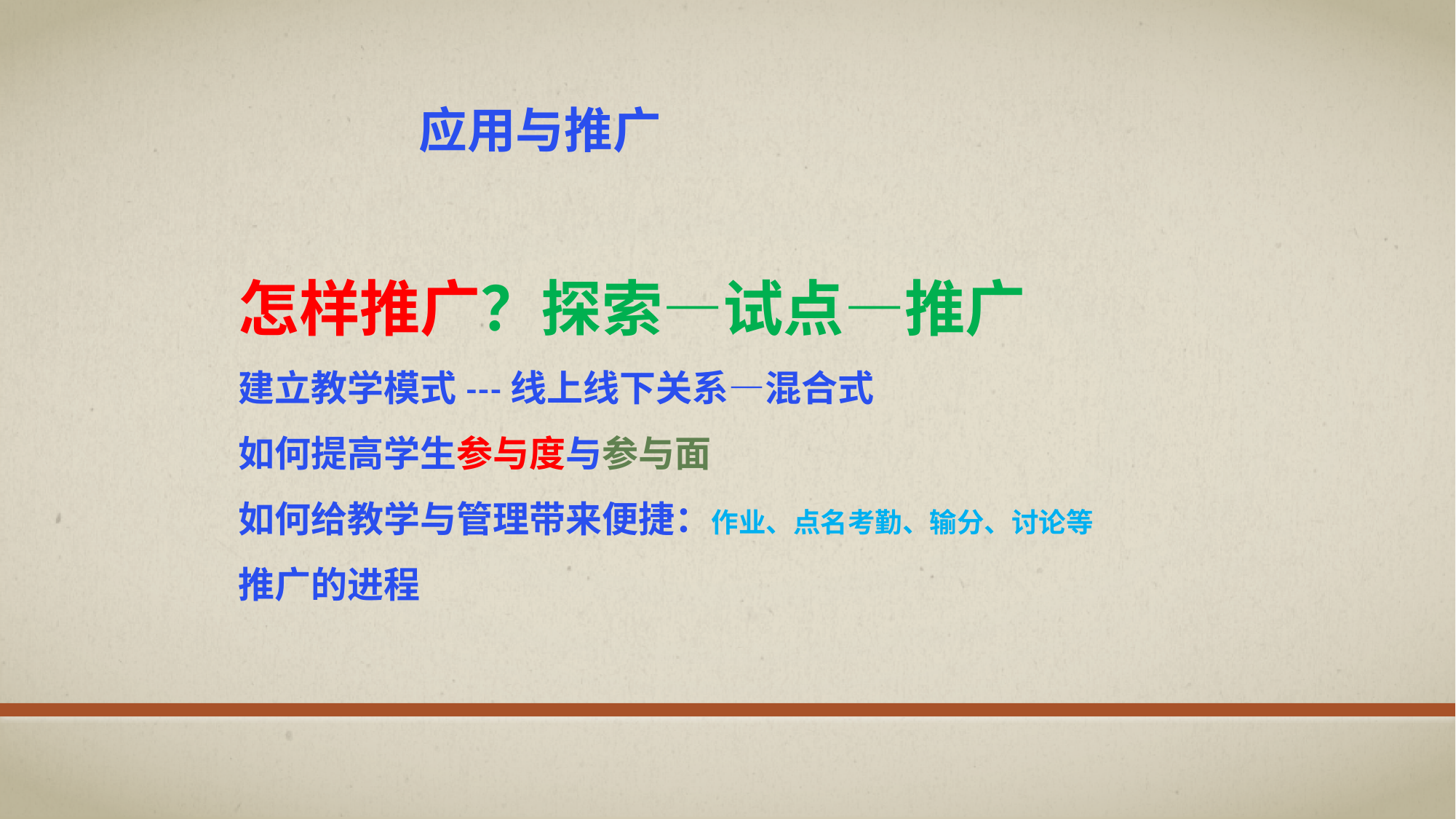

应用与推广
# 怎样推广？探索—试点—推广 建立教学模式---线上线下关系—混合式 如何提高学生参与度与参与面 如何给教学与管理带来便捷：作业、点名考勤、输分、讨论等 推广的进程